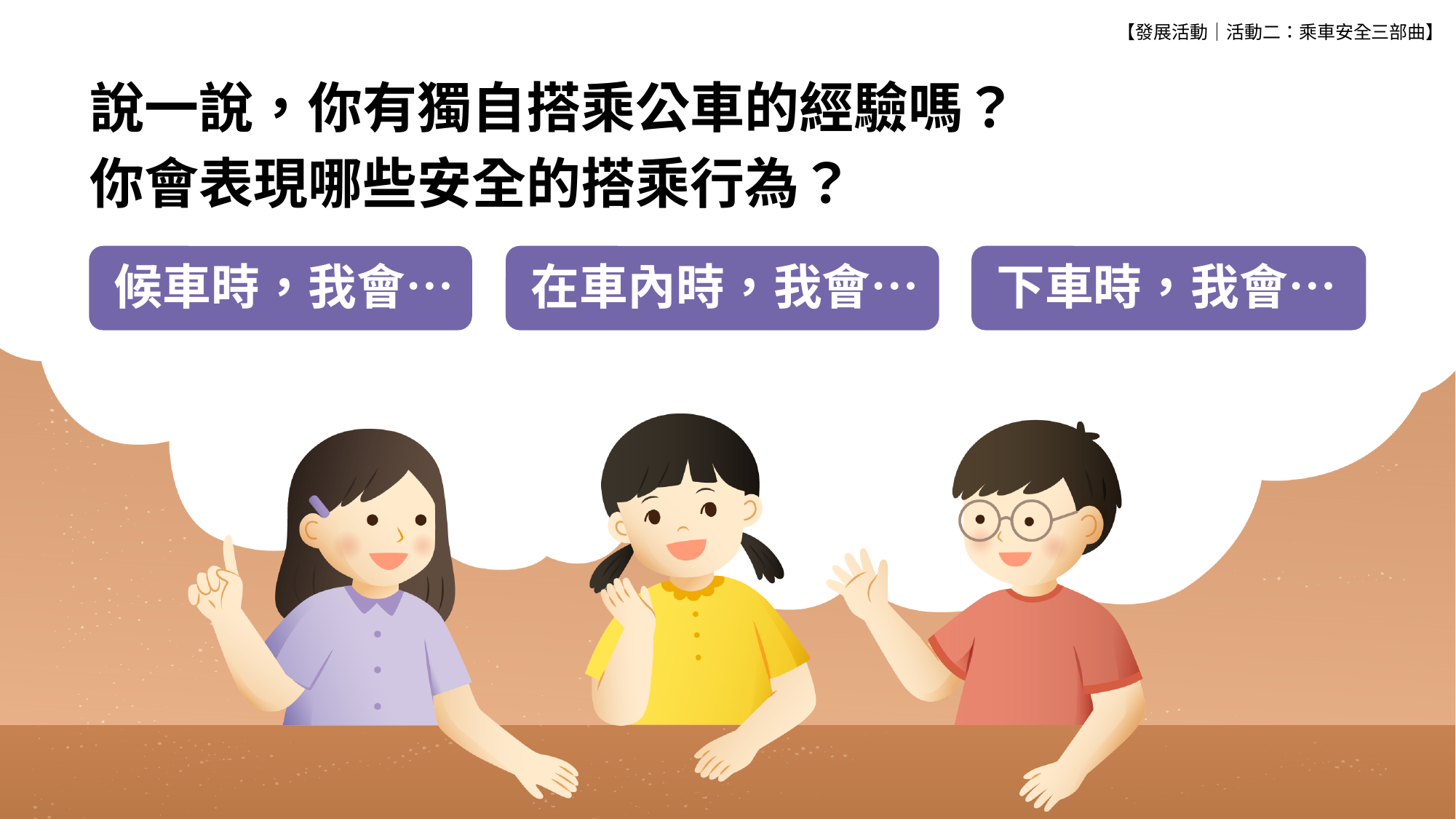

【發展活動│活動二：乘車安全三部曲】
說一說，你有獨自搭乘公車的經驗嗎？
你會表現哪些安全的搭乘行為？
下車時，我會…
在車內時，我會…
候車時，我會…